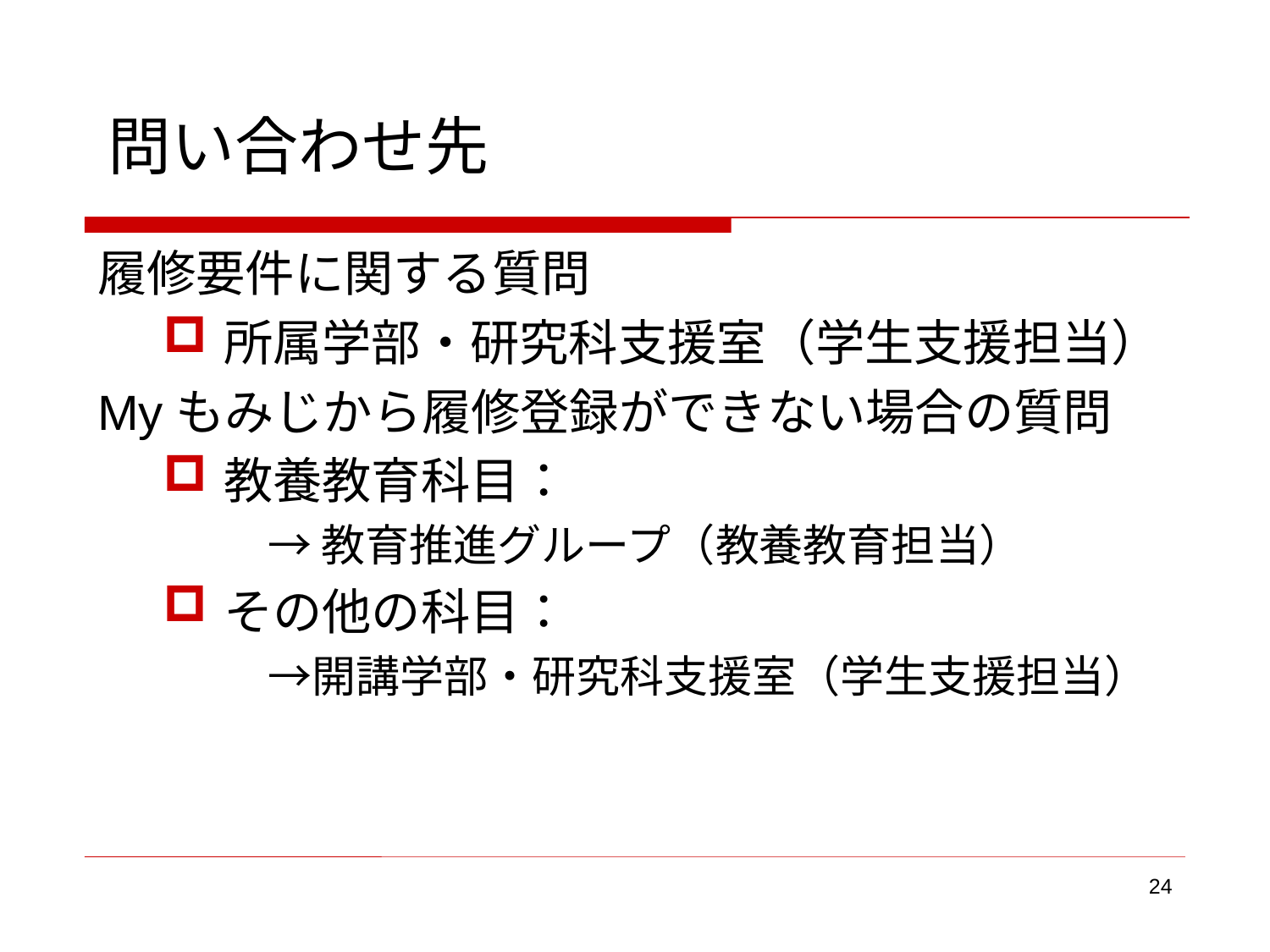

# 問い合わせ先
履修要件に関する質問
所属学部・研究科支援室（学生支援担当）
Myもみじから履修登録ができない場合の質問
教養教育科目：
　→ 教育推進グループ（教養教育担当）
その他の科目：
　→開講学部・研究科支援室（学生支援担当）
24